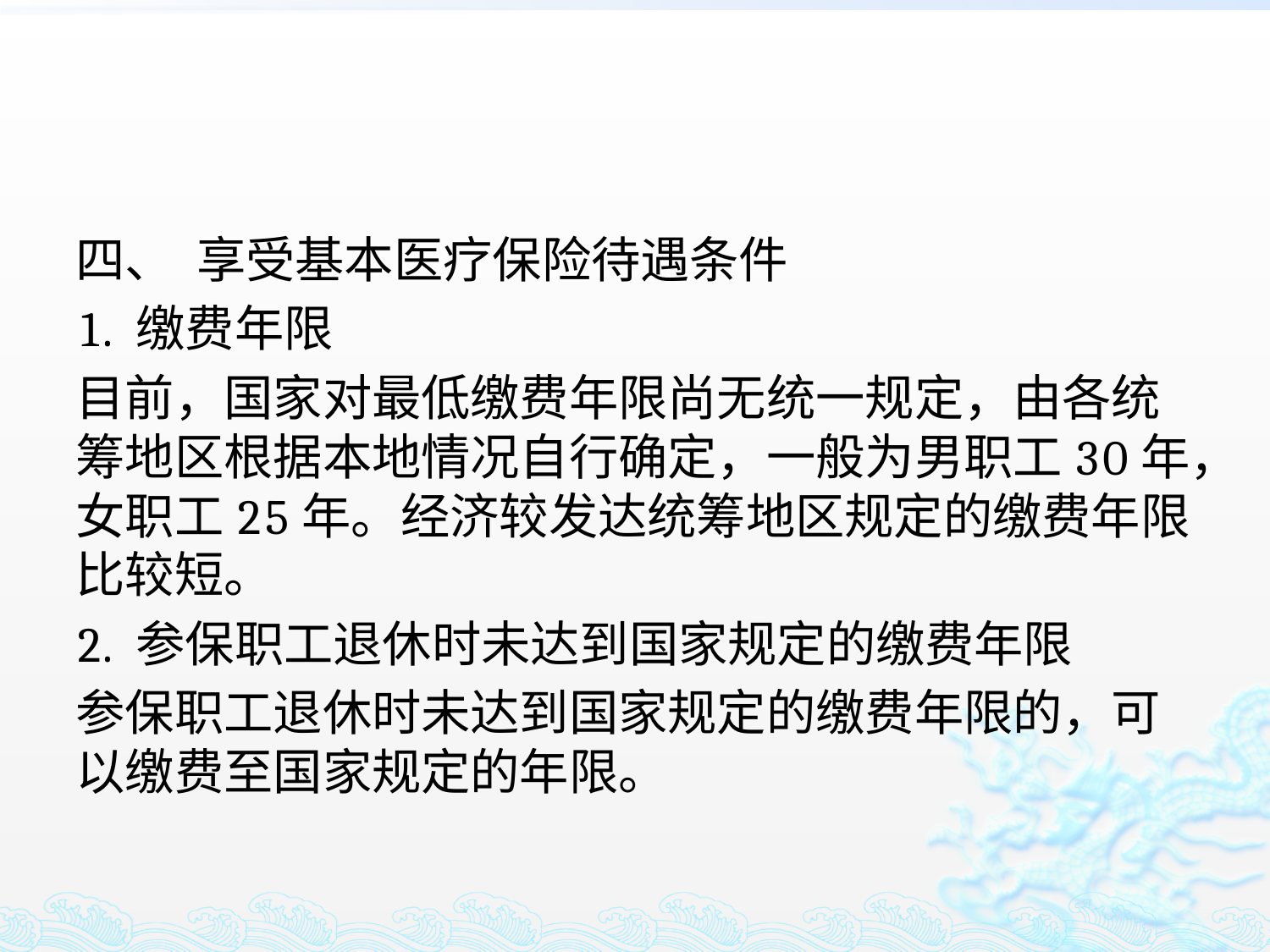

#
四、  享受基本医疗保险待遇条件
1. 缴费年限
目前，国家对最低缴费年限尚无统一规定，由各统筹地区根据本地情况自行确定，一般为男职工30年，女职工25年。经济较发达统筹地区规定的缴费年限比较短。
2. 参保职工退休时未达到国家规定的缴费年限
参保职工退休时未达到国家规定的缴费年限的，可以缴费至国家规定的年限。